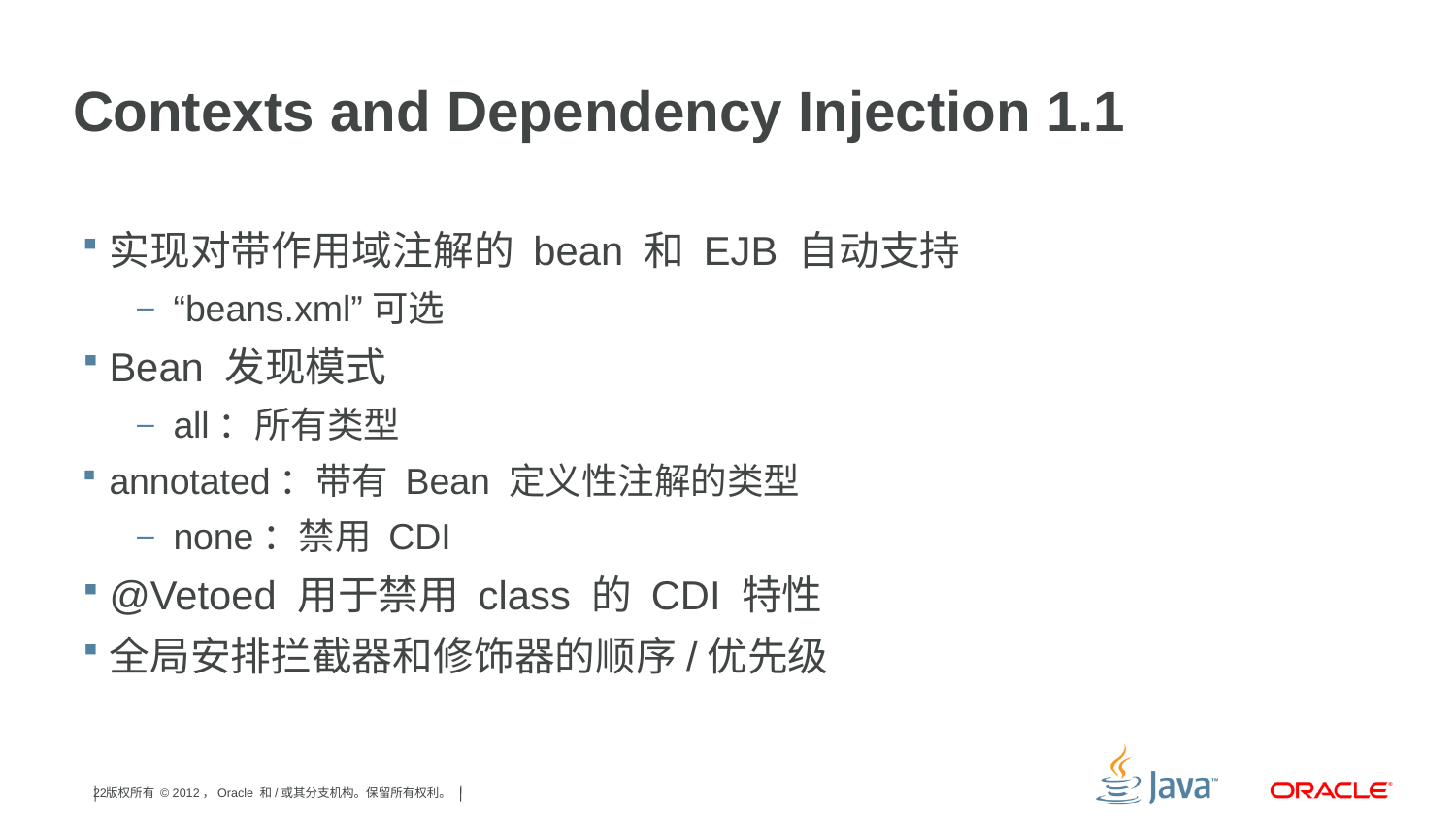

# Contexts and Dependency Injection 1.1

实现对带作用域注解的 bean 和 EJB 自动支持
“beans.xml”可选
Bean 发现模式
all：所有类型
annotated：带有 Bean 定义性注解的类型
none：禁用 CDI
@Vetoed 用于禁用 class 的 CDI 特性
全局安排拦截器和修饰器的顺序/优先级